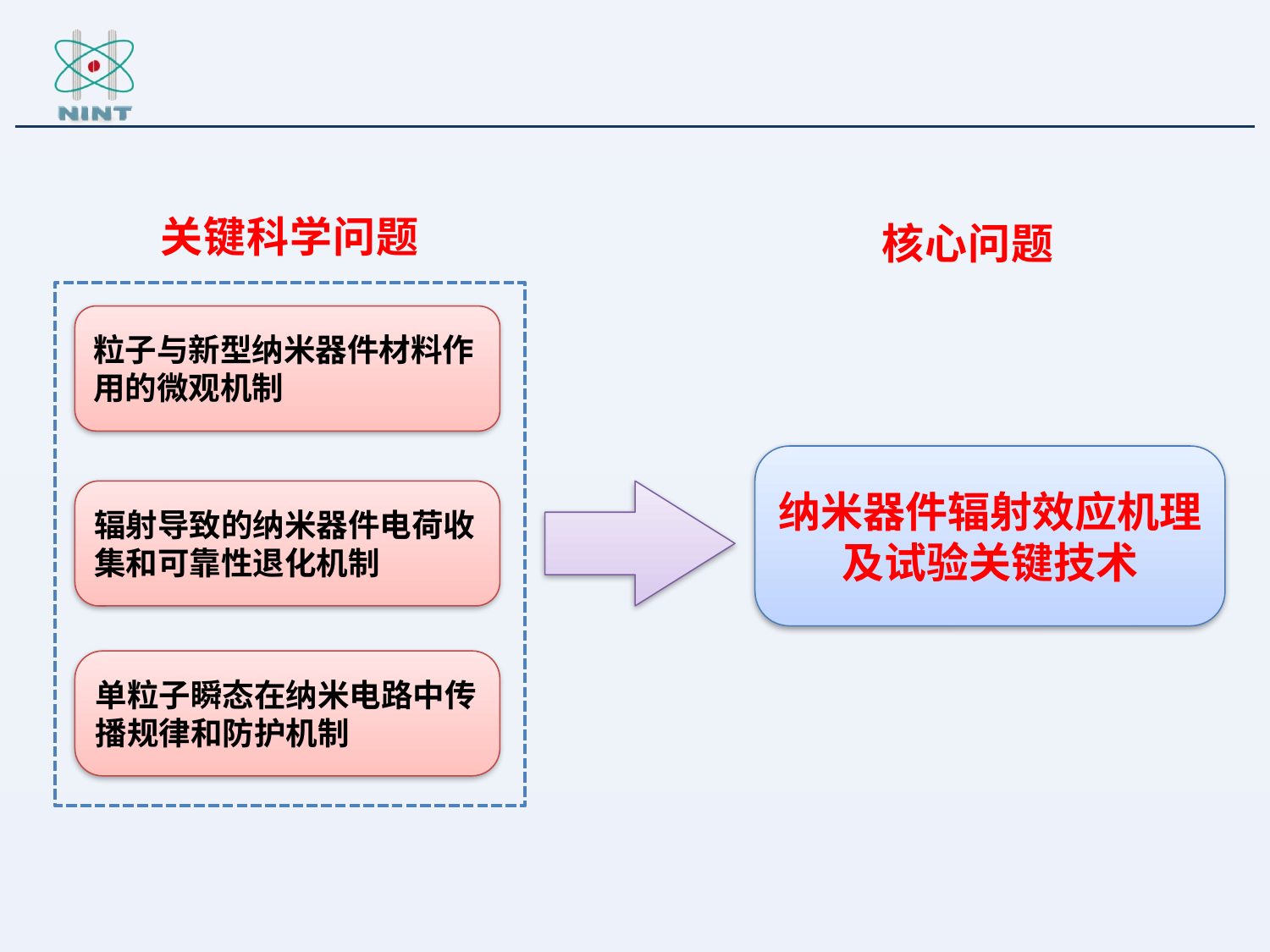

关键科学问题
核心问题

粒子与新型纳米器件材料作用的微观机制
纳米器件辐射效应机理
及试验关键技术
辐射导致的纳米器件电荷收集和可靠性退化机制

单粒子瞬态在纳米电路中传播规律和防护机制